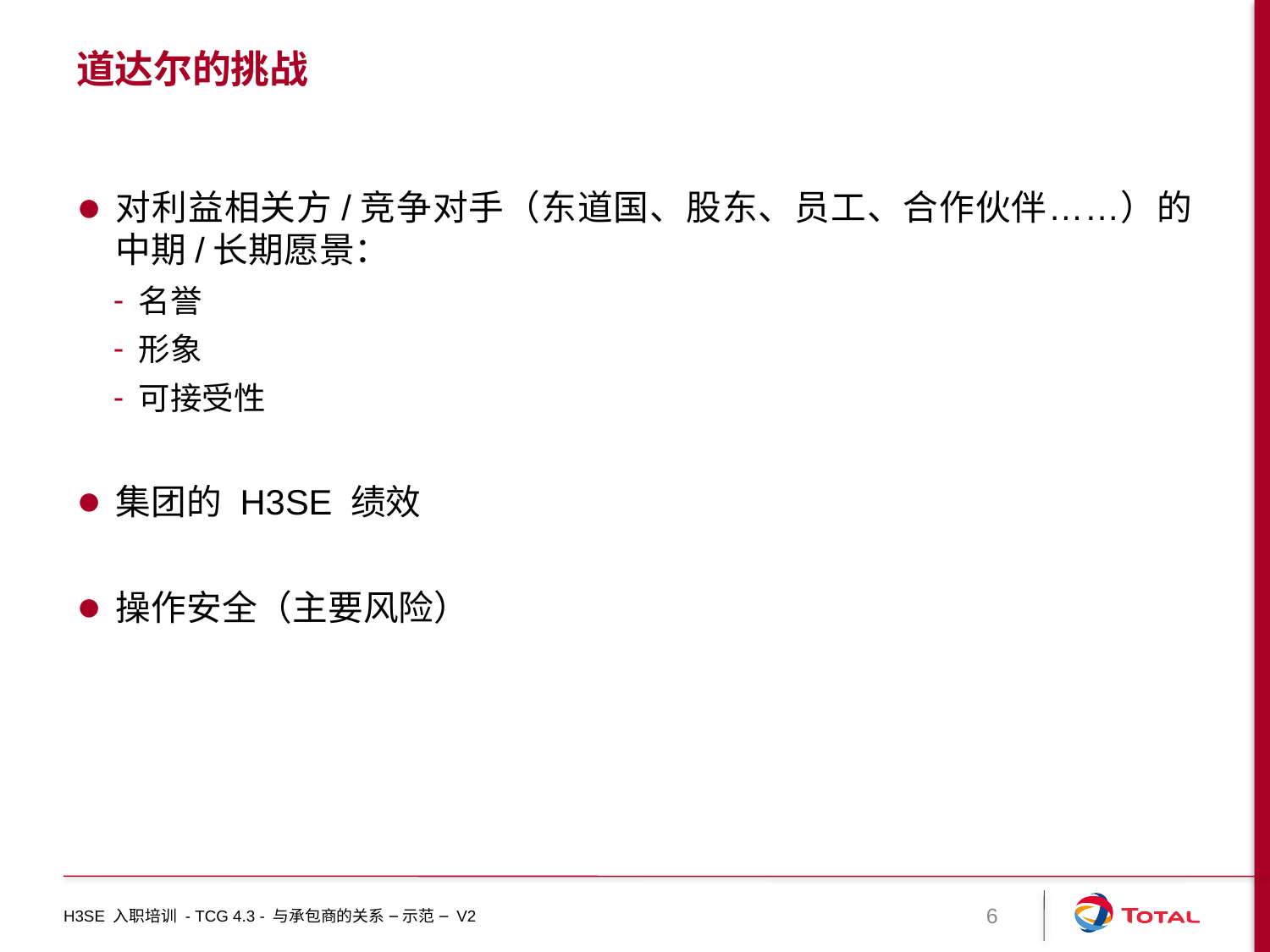

# 道达尔的挑战

对利益相关方/竞争对手（东道国、股东、员工、合作伙伴……）的中期/长期愿景：
名誉
形象
可接受性

集团的 H3SE 绩效

操作安全（主要风险）
H3SE 入职培训 - TCG 4.3 - 与承包商的关系 – 示范 – V2
6